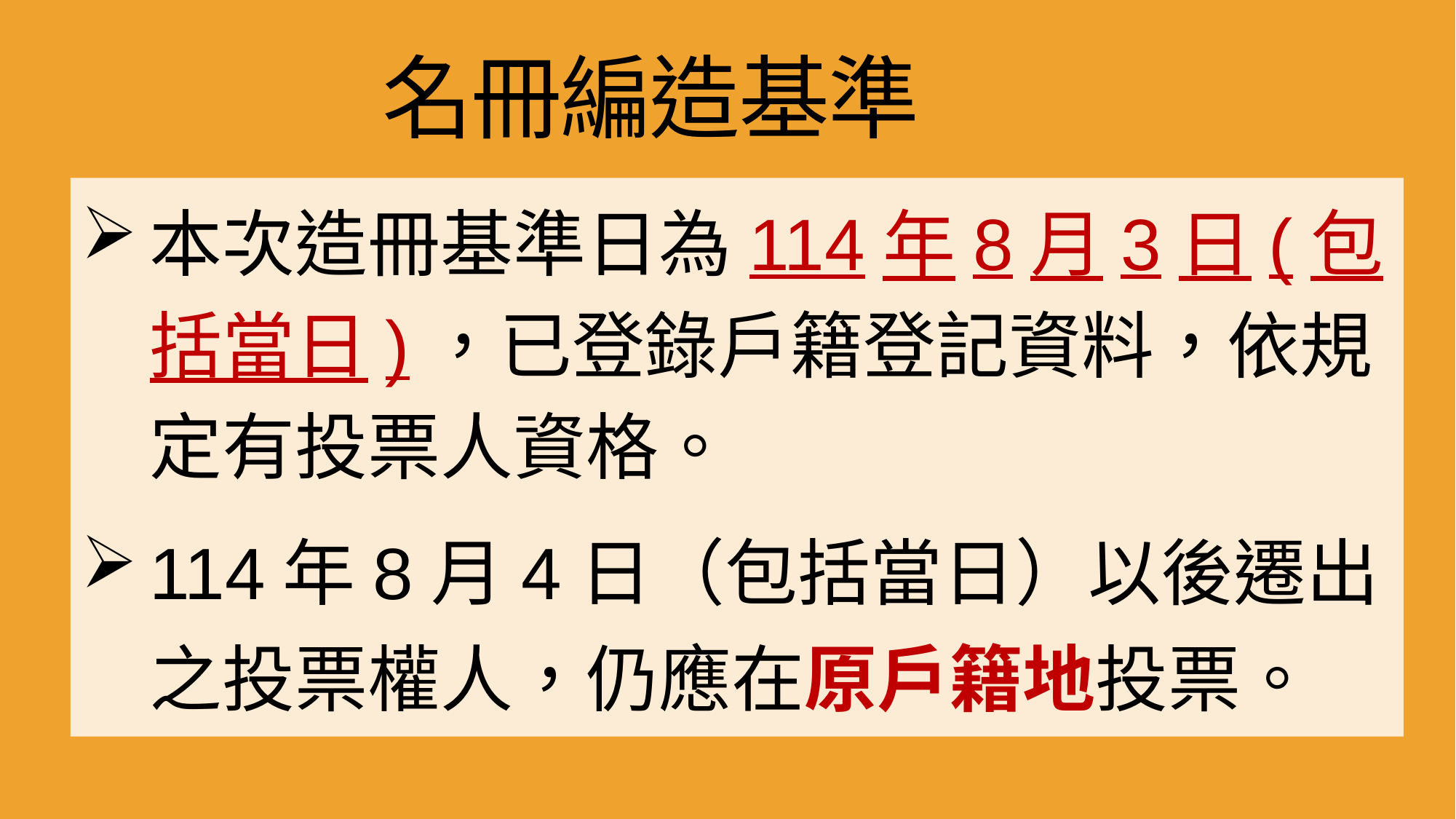

# 名冊編造基準
本次造冊基準日為114年8月3日(包括當日)，已登錄戶籍登記資料，依規定有投票人資格。
114年8月4日（包括當日）以後遷出之投票權人，仍應在原戶籍地投票。